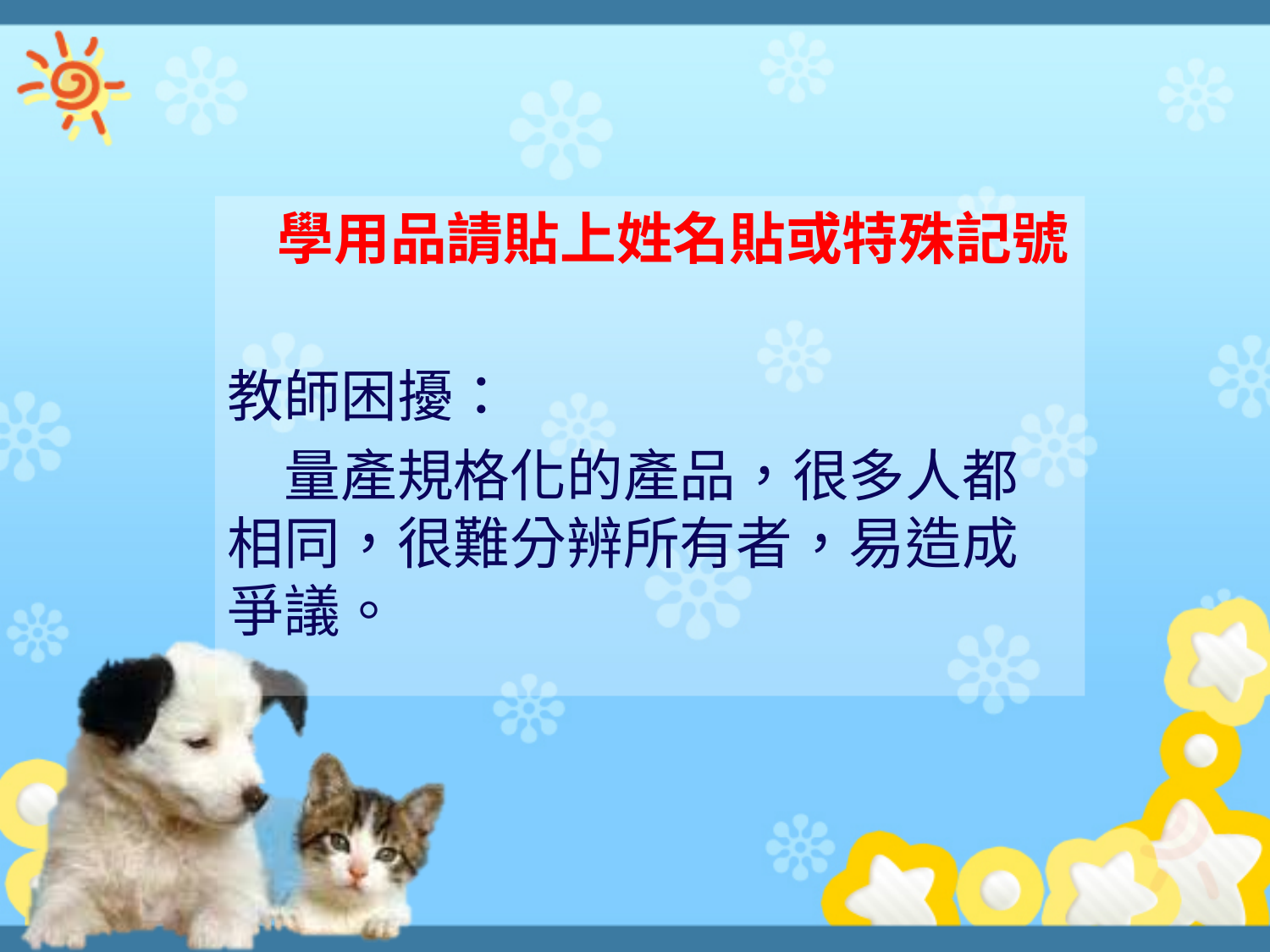

學用品請貼上姓名貼或特殊記號

教師困擾：
　量產規格化的產品，很多人都相同，很難分辨所有者，易造成爭議。